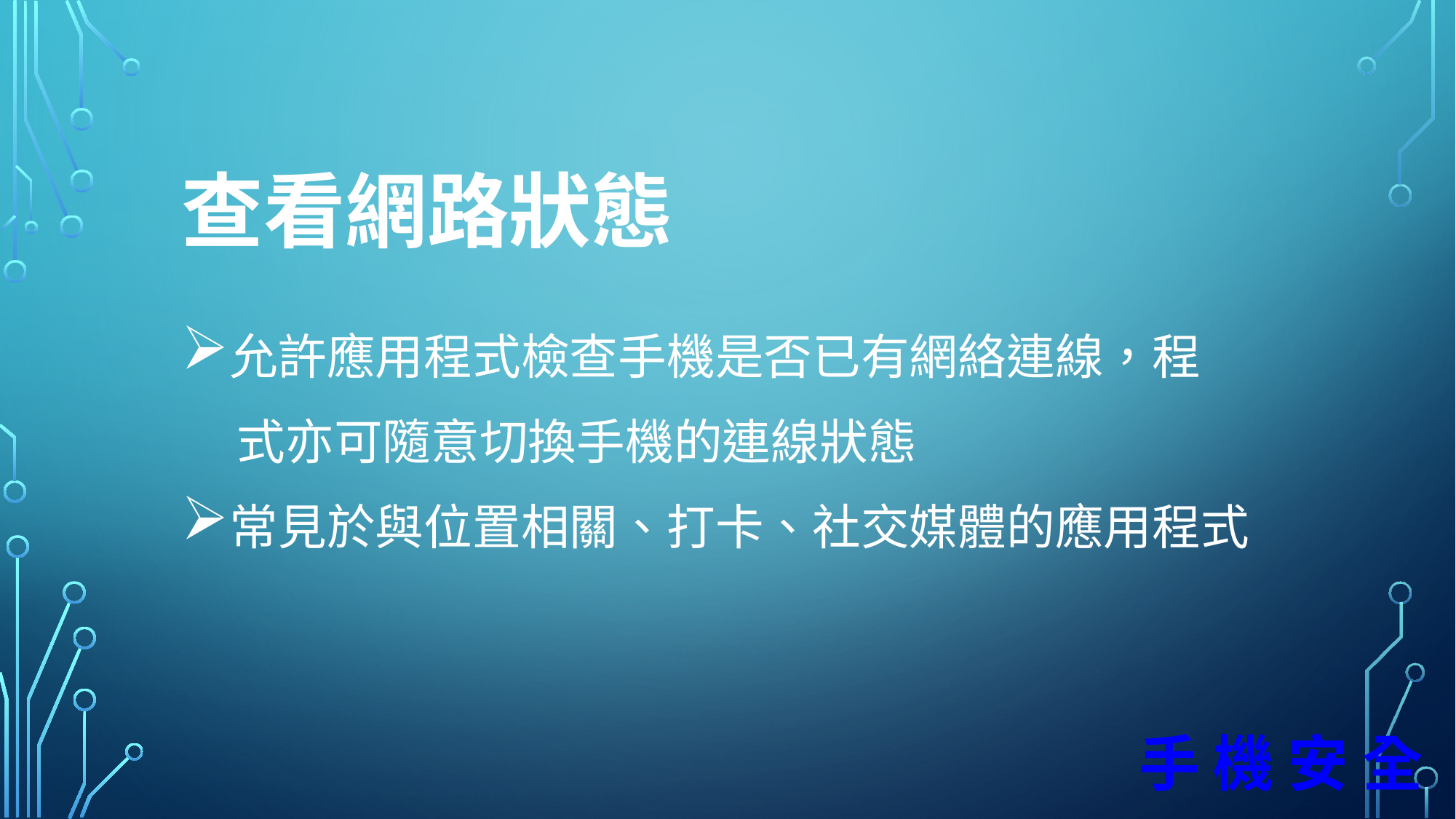

查看網路狀態
允許應用程式檢查手機是否已有網絡連線，程
    式亦可隨意切換手機的連線狀態
常見於與位置相關、打卡、社交媒體的應用程式
手 機 安 全